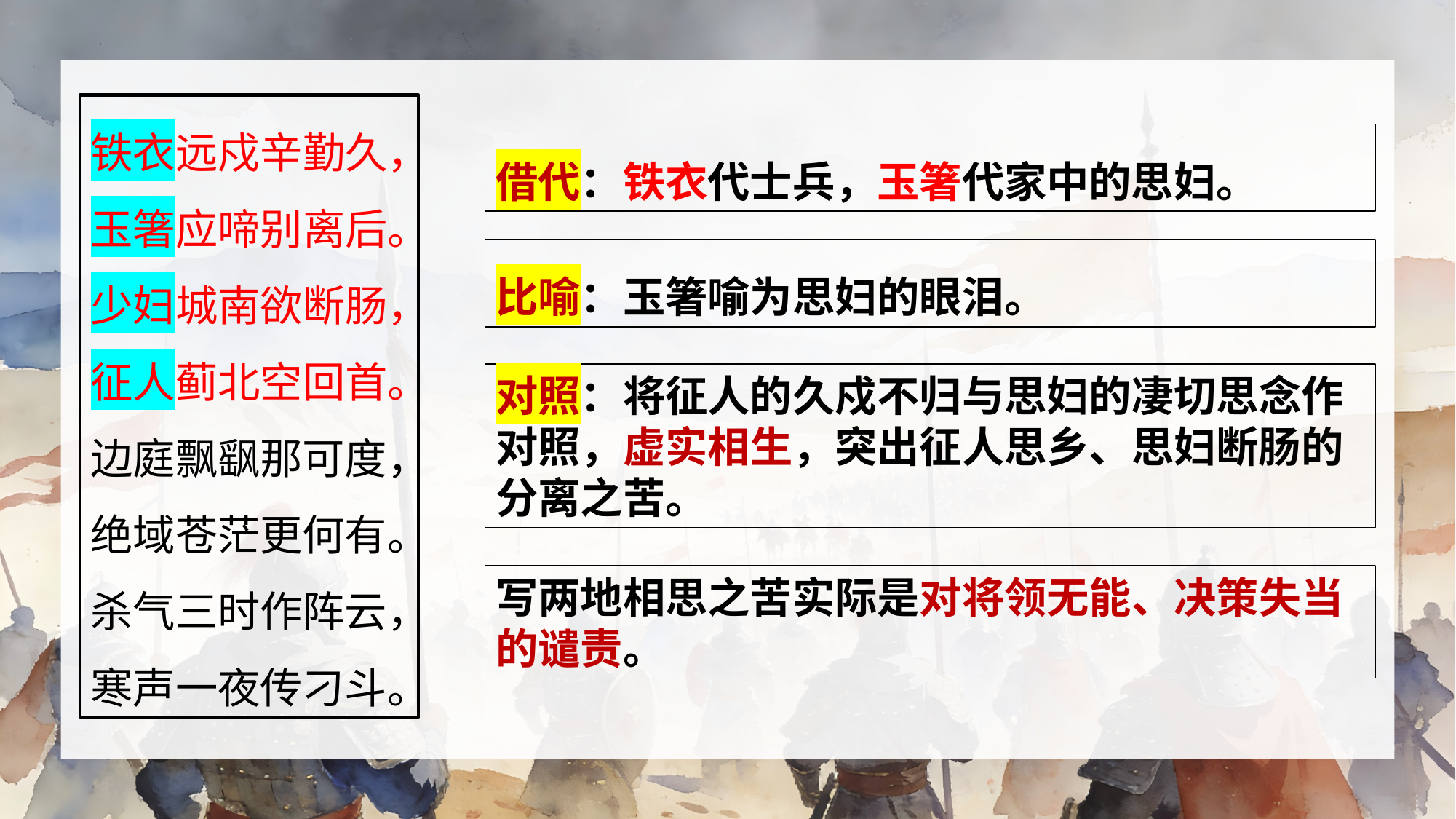

铁衣远戍辛勤久，玉箸应啼别离后。少妇城南欲断肠，征人蓟北空回首。
边庭飘飖那可度，绝域苍茫更何有。杀气三时作阵云，寒声一夜传刁斗。
借代：铁衣代士兵，玉箸代家中的思妇。
比喻：玉箸喻为思妇的眼泪。
对照：将征人的久戍不归与思妇的凄切思念作对照，虚实相生，突出征人思乡、思妇断肠的分离之苦。
写两地相思之苦实际是对将领无能、决策失当的谴责。